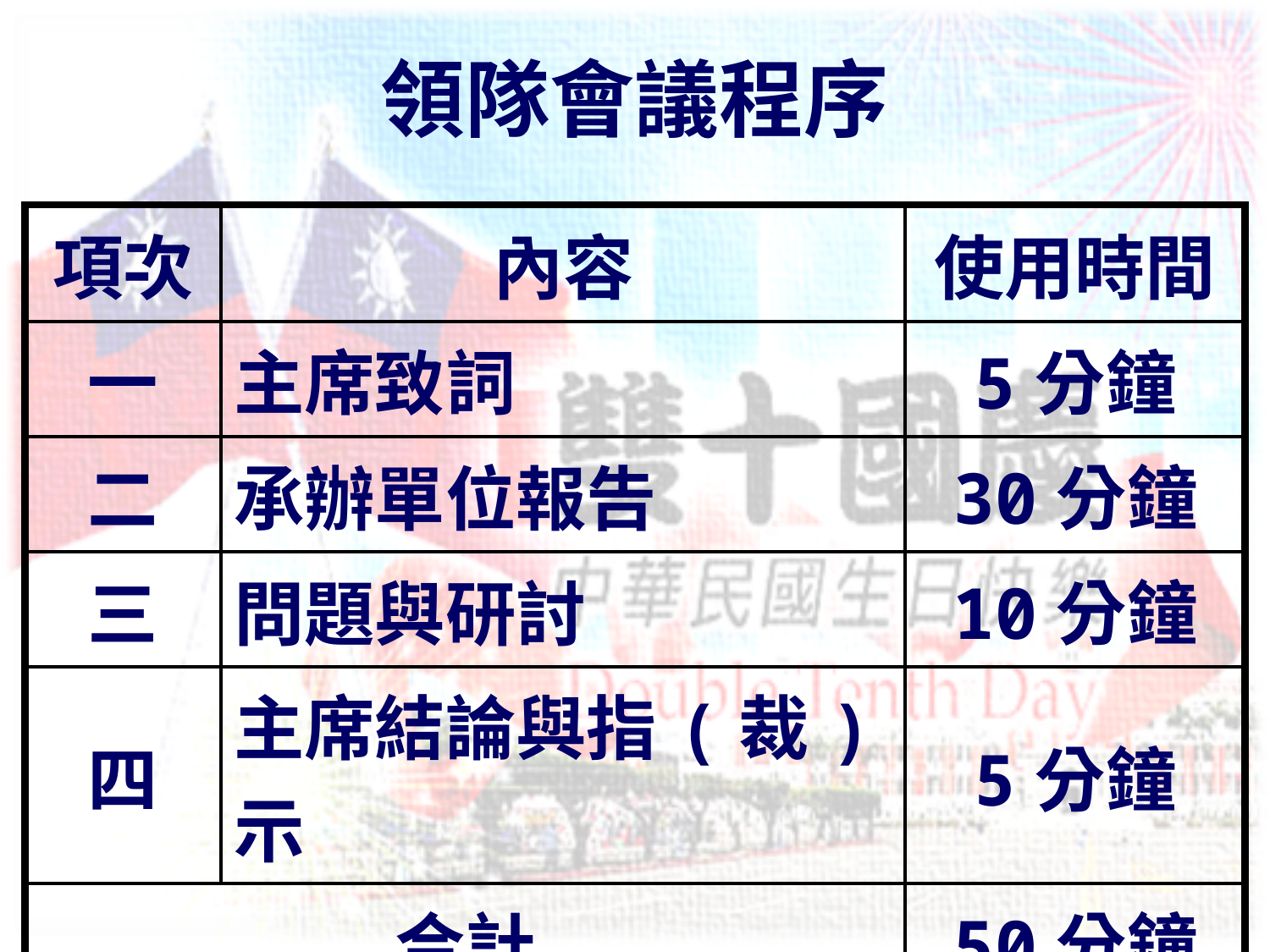

領隊會議程序
| 項次 | 內容 | 使用時間 |
| --- | --- | --- |
| 一 | 主席致詞 | 5分鐘 |
| 二 | 承辦單位報告 | 30分鐘 |
| 三 | 問題與研討 | 10分鐘 |
| 四 | 主席結論與指(裁)示 | 5分鐘 |
| 合計 |  | 50分鐘 |